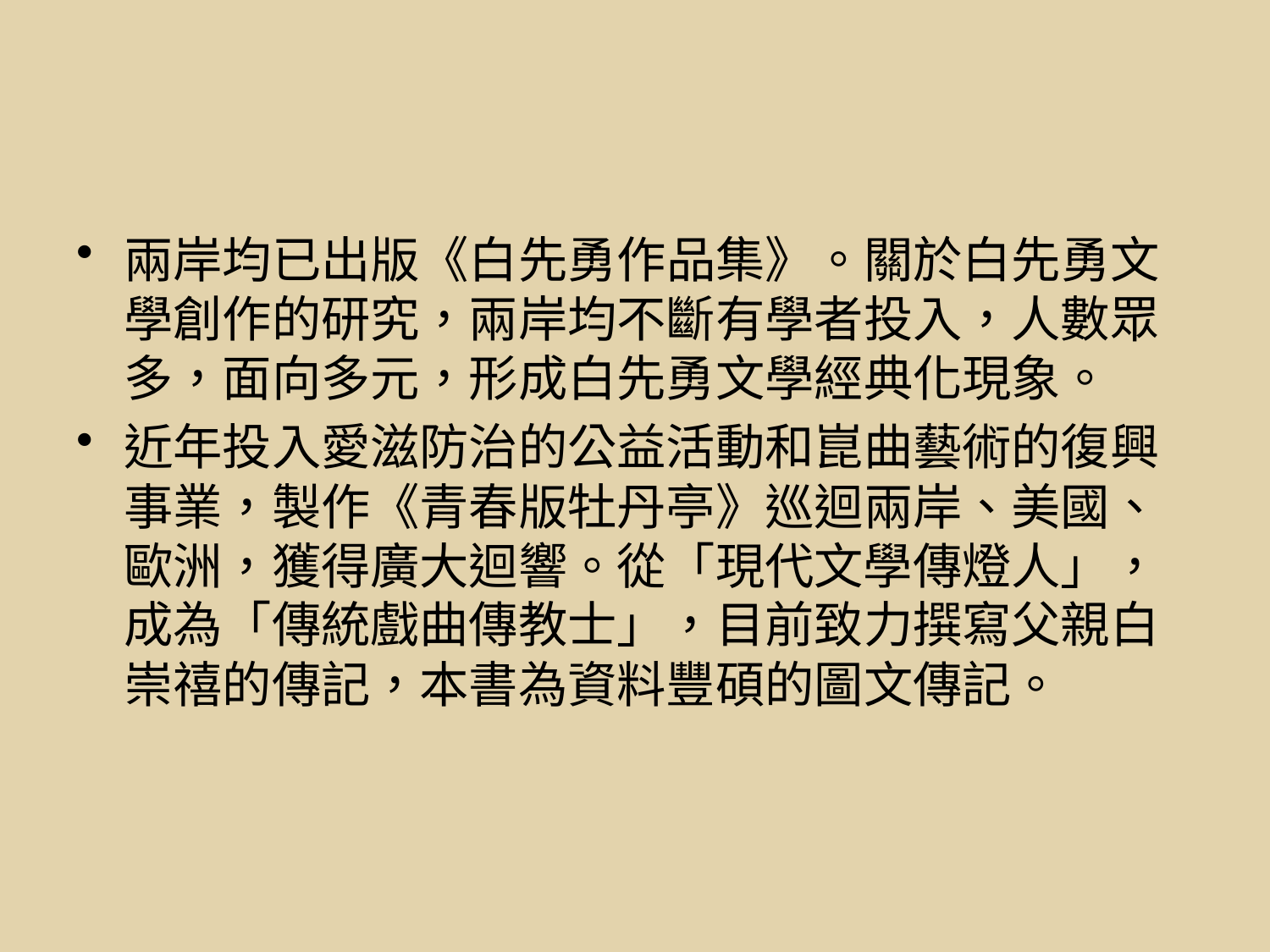

#
兩岸均已出版《白先勇作品集》。關於白先勇文學創作的研究，兩岸均不斷有學者投入，人數眾多，面向多元，形成白先勇文學經典化現象。
近年投入愛滋防治的公益活動和崑曲藝術的復興事業，製作《青春版牡丹亭》巡迴兩岸、美國、歐洲，獲得廣大迴響。從「現代文學傳燈人」，成為「傳統戲曲傳教士」，目前致力撰寫父親白崇禧的傳記，本書為資料豐碩的圖文傳記。